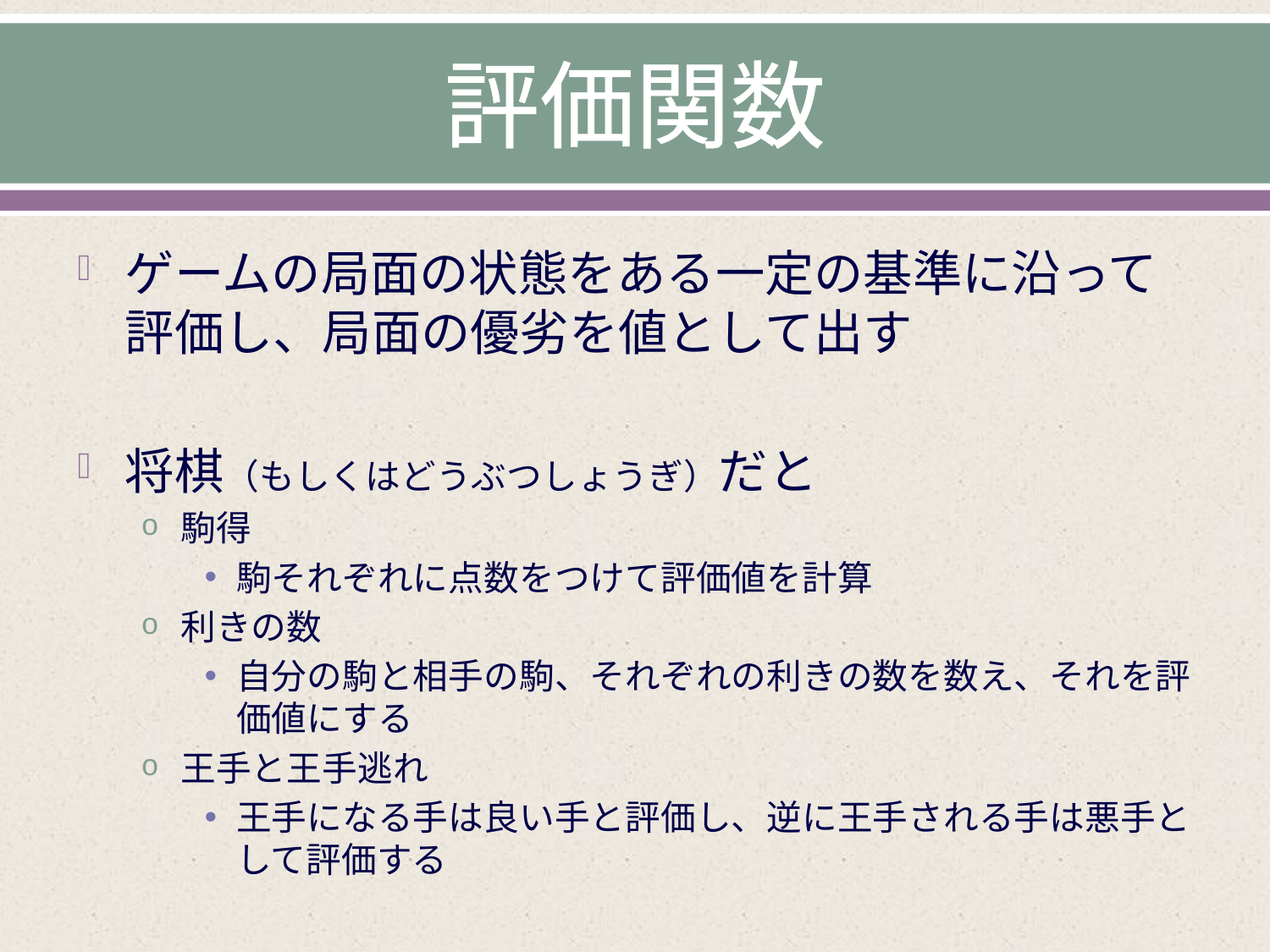

# 評価関数
ゲームの局面の状態をある一定の基準に沿って評価し、局面の優劣を値として出す

将棋（もしくはどうぶつしょうぎ）だと
駒得
駒それぞれに点数をつけて評価値を計算
利きの数
自分の駒と相手の駒、それぞれの利きの数を数え、それを評価値にする
王手と王手逃れ
王手になる手は良い手と評価し、逆に王手される手は悪手として評価する